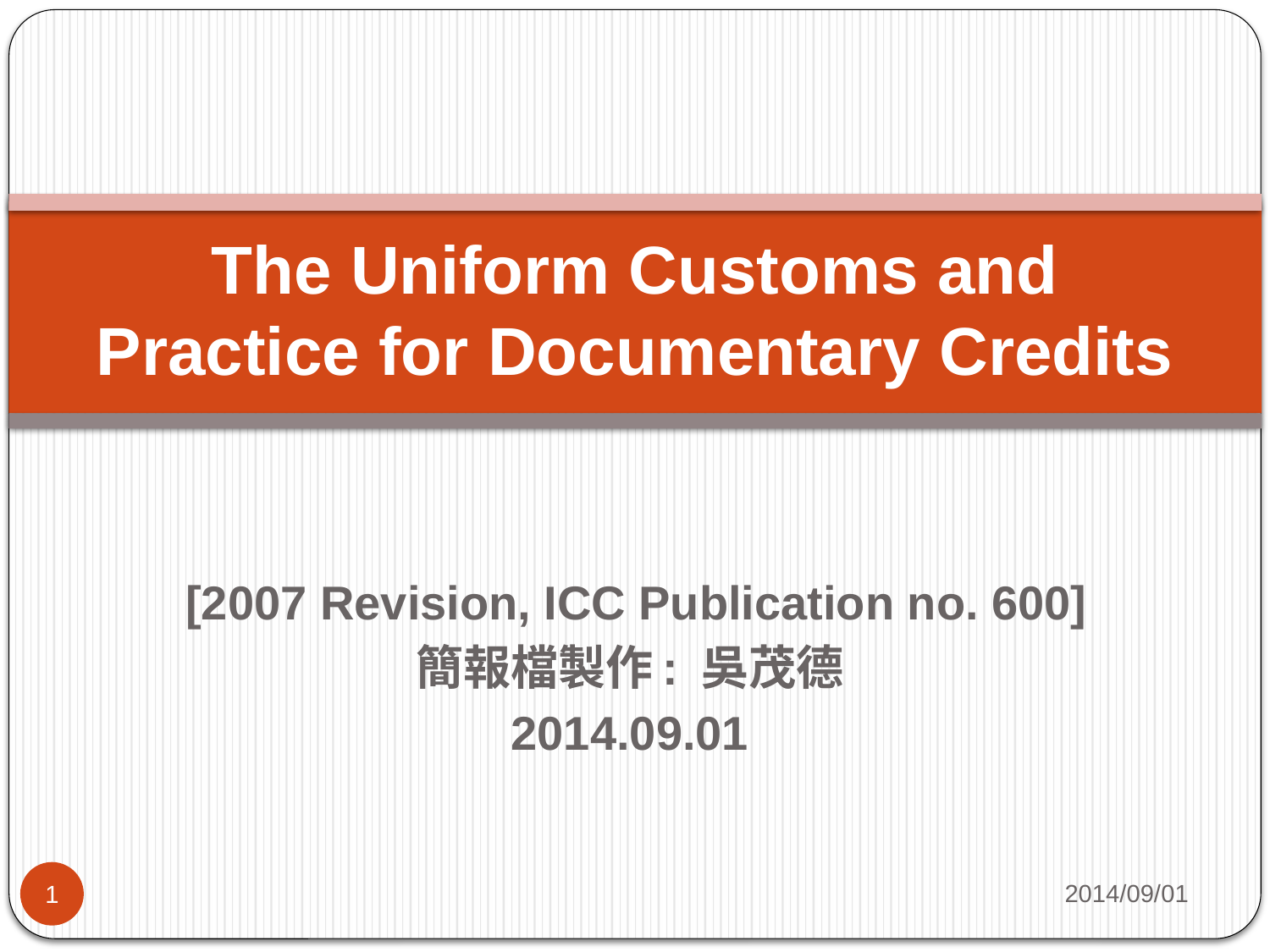

# The Uniform Customs and Practice for Documentary Credits
 [2007 Revision, ICC Publication no. 600]
簡報檔製作: 吳茂德
2014.09.01
2014/09/01
1